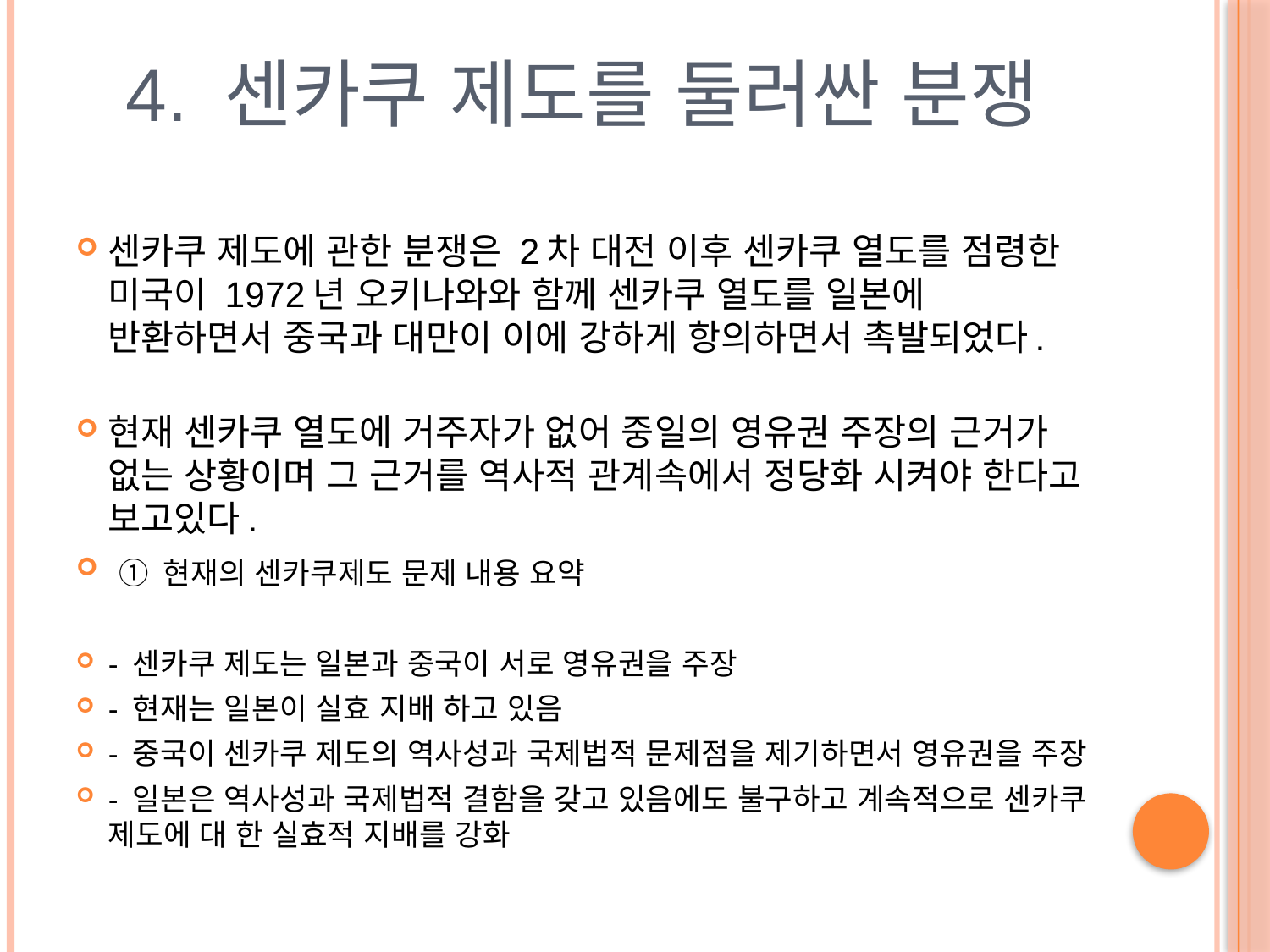

# 4. 센카쿠 제도를 둘러싼 분쟁
센카쿠 제도에 관한 분쟁은 2차 대전 이후 센카쿠 열도를 점령한 미국이 1972년 오키나와와 함께 센카쿠 열도를 일본에 반환하면서 중국과 대만이 이에 강하게 항의하면서 촉발되었다.
현재 센카쿠 열도에 거주자가 없어 중일의 영유권 주장의 근거가 없는 상황이며 그 근거를 역사적 관계속에서 정당화 시켜야 한다고 보고있다.
 ① 현재의 센카쿠제도 문제 내용 요약

- 센카쿠 제도는 일본과 중국이 서로 영유권을 주장
- 현재는 일본이 실효 지배 하고 있음
- 중국이 센카쿠 제도의 역사성과 국제법적 문제점을 제기하면서 영유권을 주장
- 일본은 역사성과 국제법적 결함을 갖고 있음에도 불구하고 계속적으로 센카쿠 제도에 대 한 실효적 지배를 강화